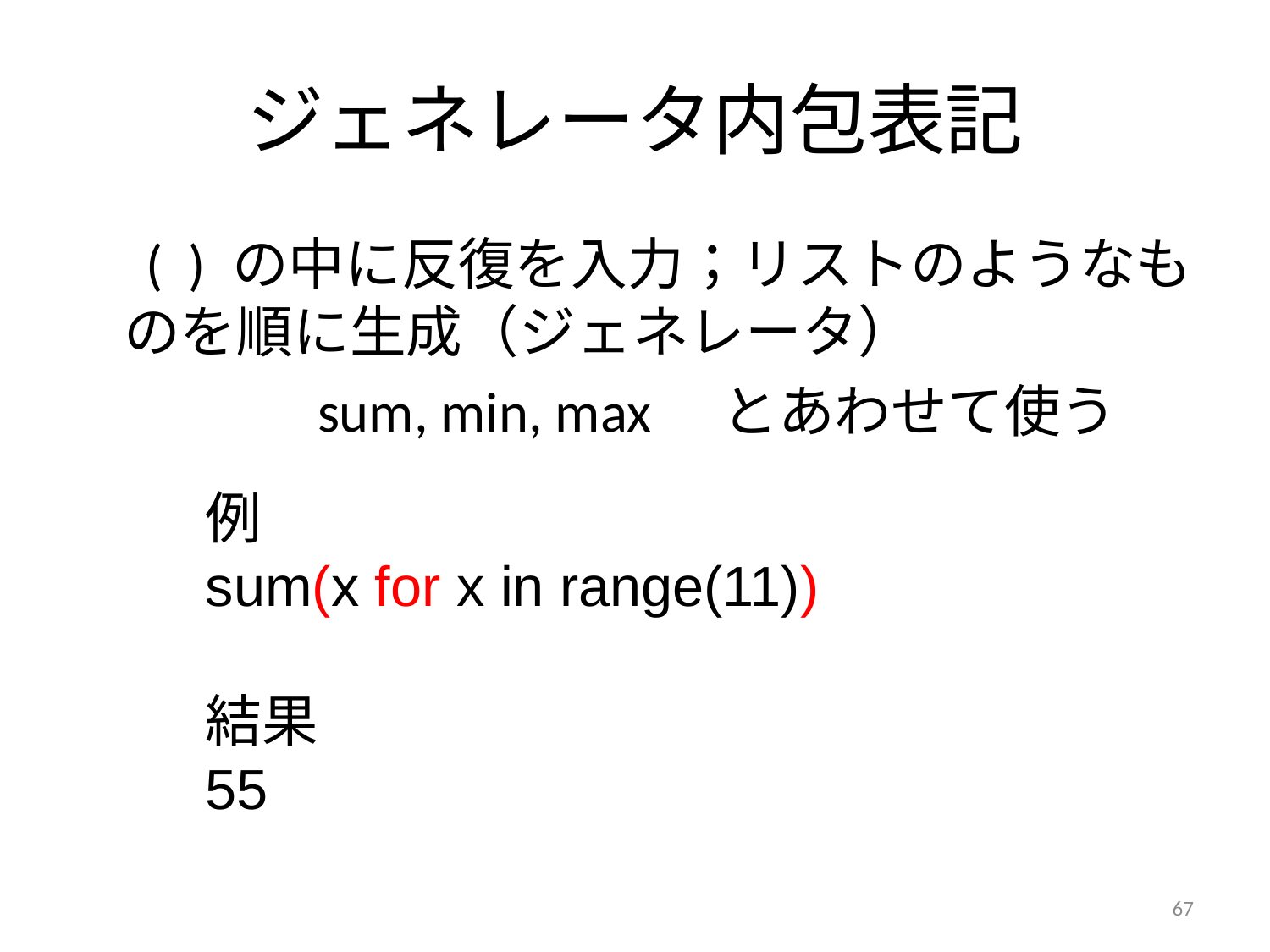

# ジェネレータ内包表記
　(  ) の中に反復を入力；リストのようなものを順に生成（ジェネレータ）
                   sum, min, max　とあわせて使う
例
sum(x for x in range(11))

結果
55
67